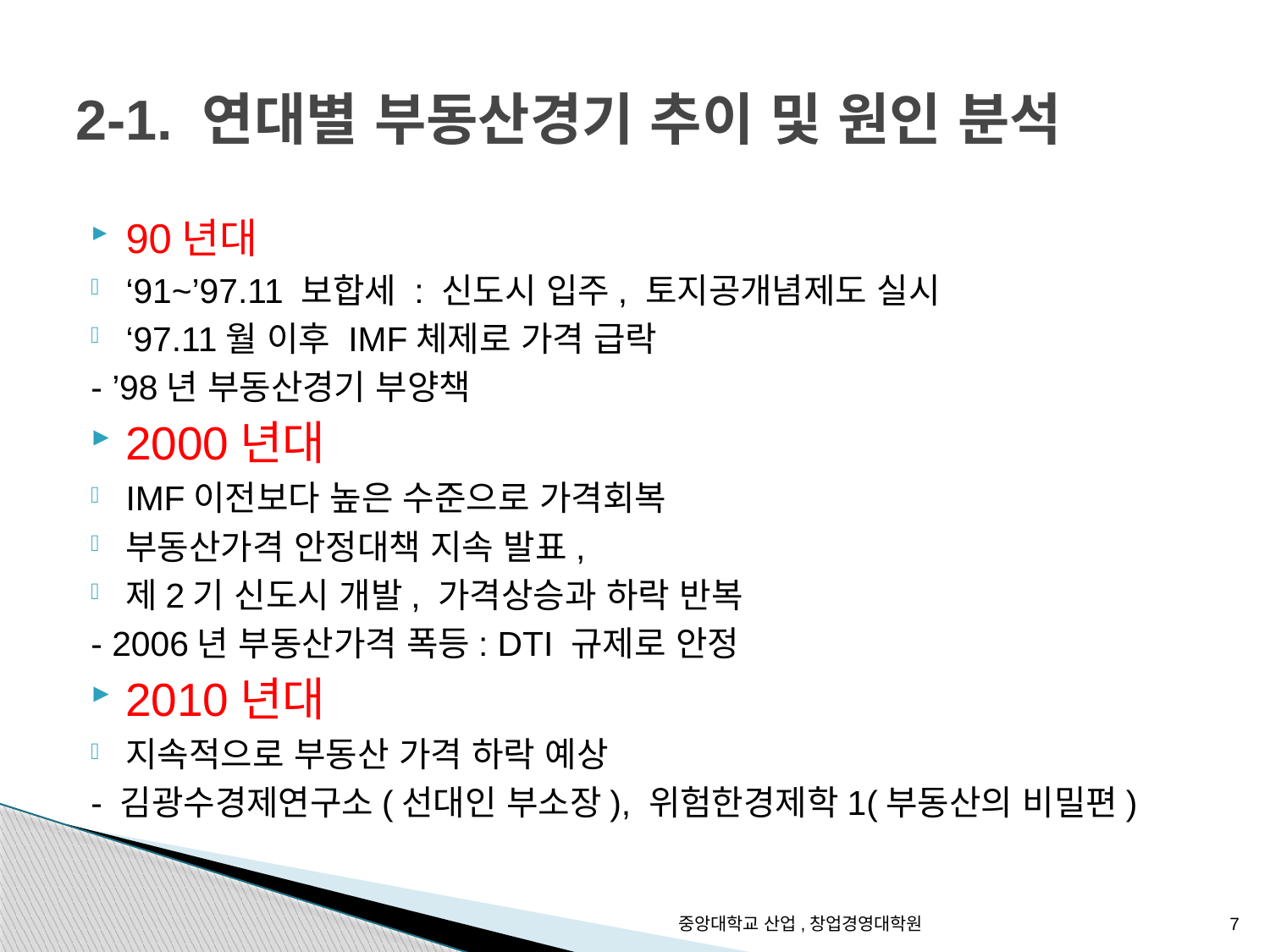

# 2-1. 연대별 부동산경기 추이 및 원인 분석
90년대
‘91~’97.11 보합세 : 신도시 입주, 토지공개념제도 실시
‘97.11월 이후 IMF체제로 가격 급락
- ’98년 부동산경기 부양책
2000년대
IMF이전보다 높은 수준으로 가격회복
부동산가격 안정대책 지속 발표,
제2기 신도시 개발, 가격상승과 하락 반복
- 2006년 부동산가격 폭등: DTI 규제로 안정
2010년대
지속적으로 부동산 가격 하락 예상
- 김광수경제연구소(선대인 부소장), 위험한경제학1(부동산의 비밀편)
중앙대학교 산업,창업경영대학원
7